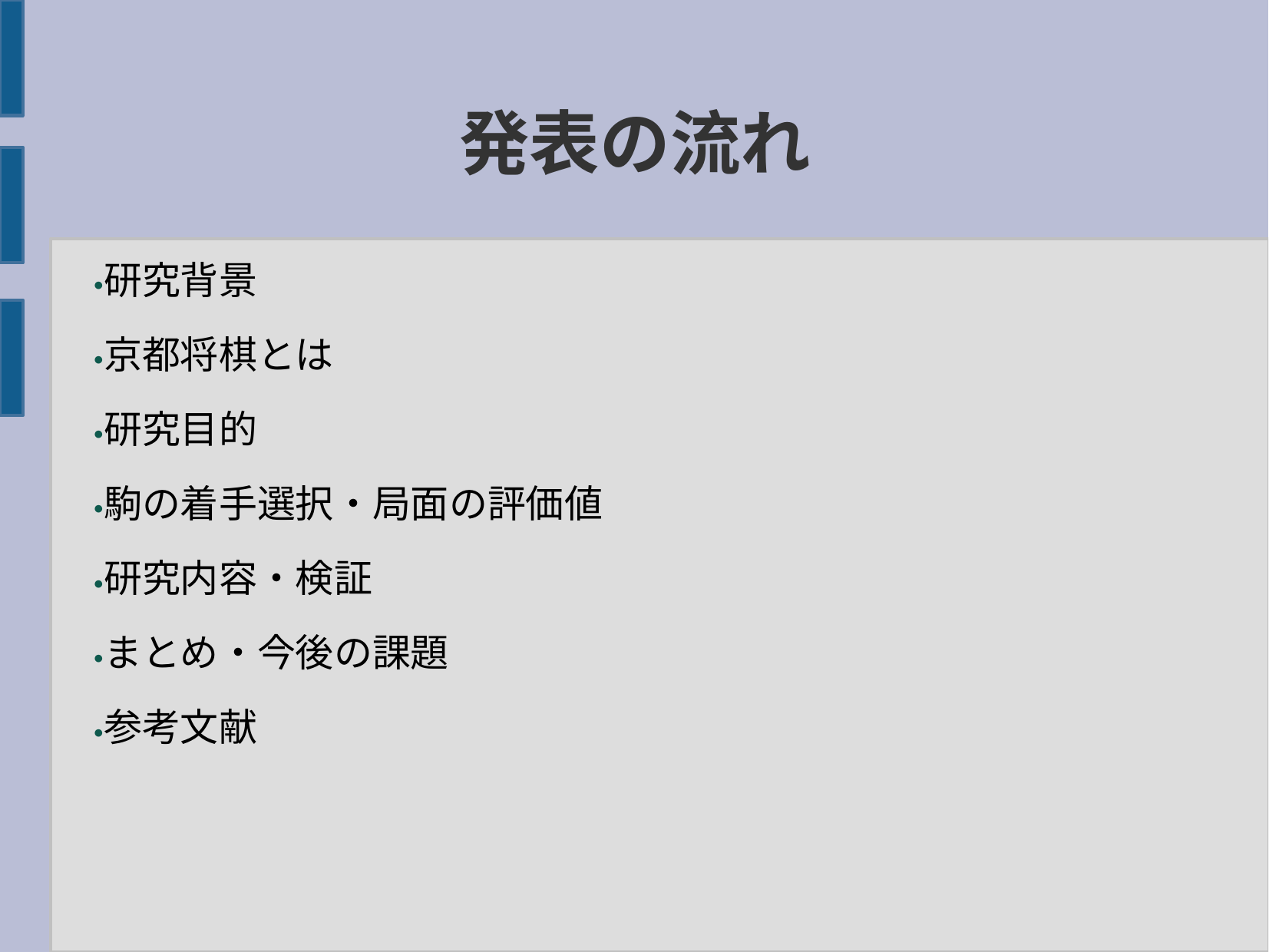

発表の流れ
研究背景

京都将棋とは

研究目的

駒の着手選択・局面の評価値

研究内容・検証

まとめ・今後の課題

参考文献